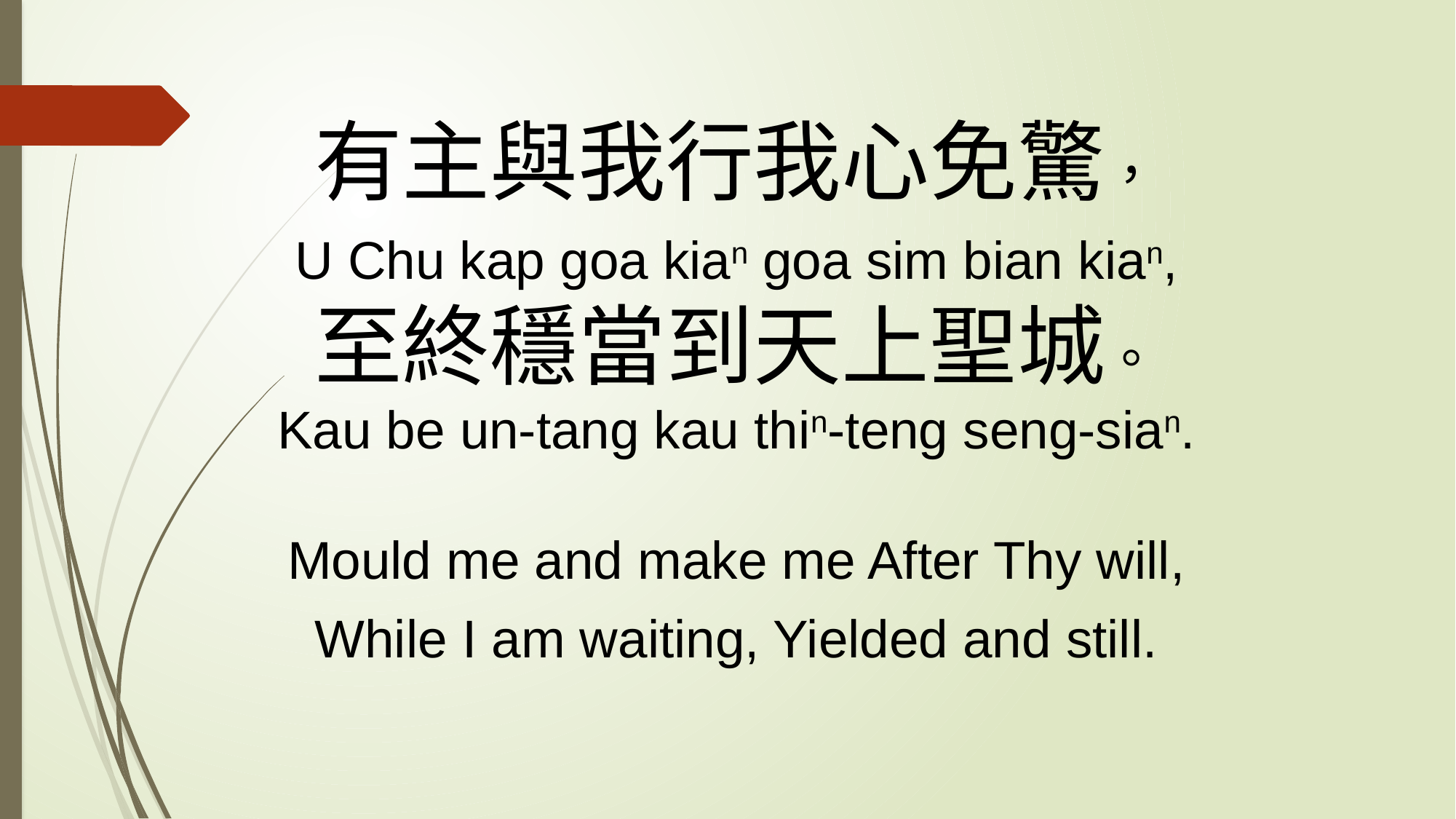

有主與我行我心免驚，
U Chu kap goa kian goa sim bian kian,
至終穩當到天上聖城。
Kau be un-tang kau thin-teng seng-sian.
Mould me and make me After Thy will,
While I am waiting, Yielded and still.